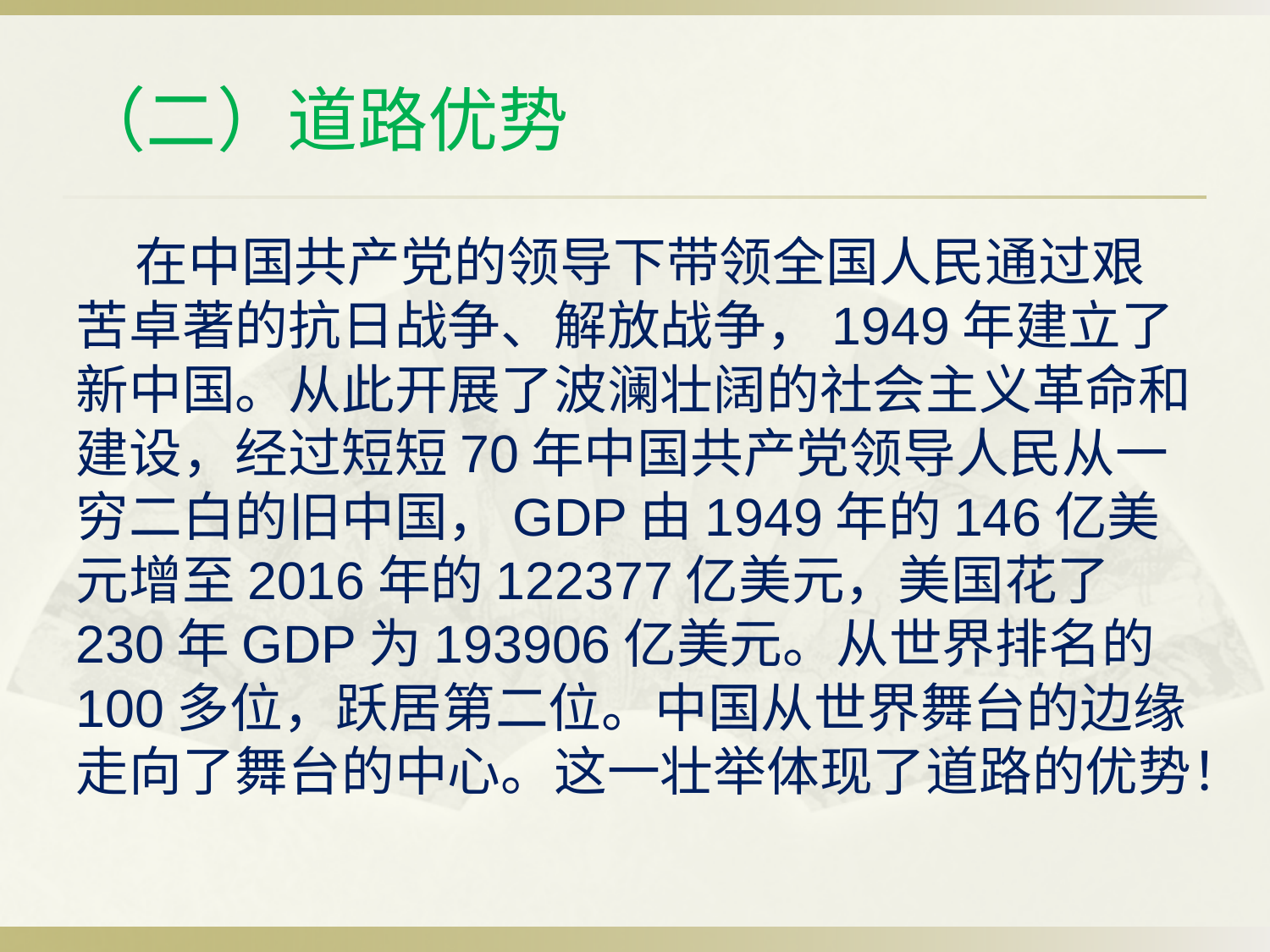

# （二）道路优势
    在中国共产党的领导下带领全国人民通过艰苦卓著的抗日战争、解放战争，1949年建立了新中国。从此开展了波澜壮阔的社会主义革命和建设，经过短短70年中国共产党领导人民从一穷二白的旧中国，GDP由1949年的146亿美元增至2016年的122377亿美元，美国花了230年GDP为193906亿美元。从世界排名的100多位，跃居第二位。中国从世界舞台的边缘走向了舞台的中心。这一壮举体现了道路的优势！